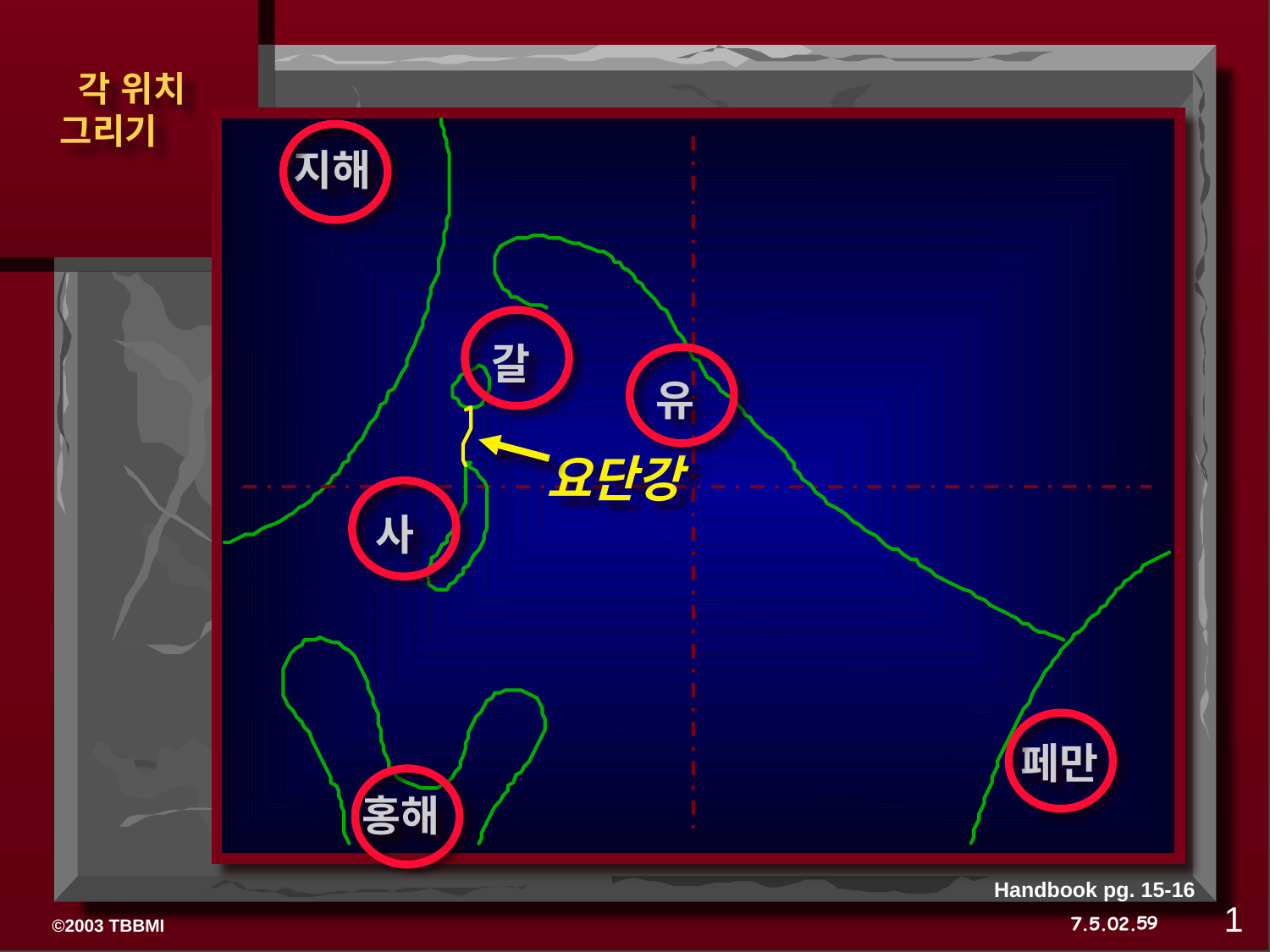

지해

갈

유

요단강

사

페만

홍해

Handbook pg. 15-16
1
59